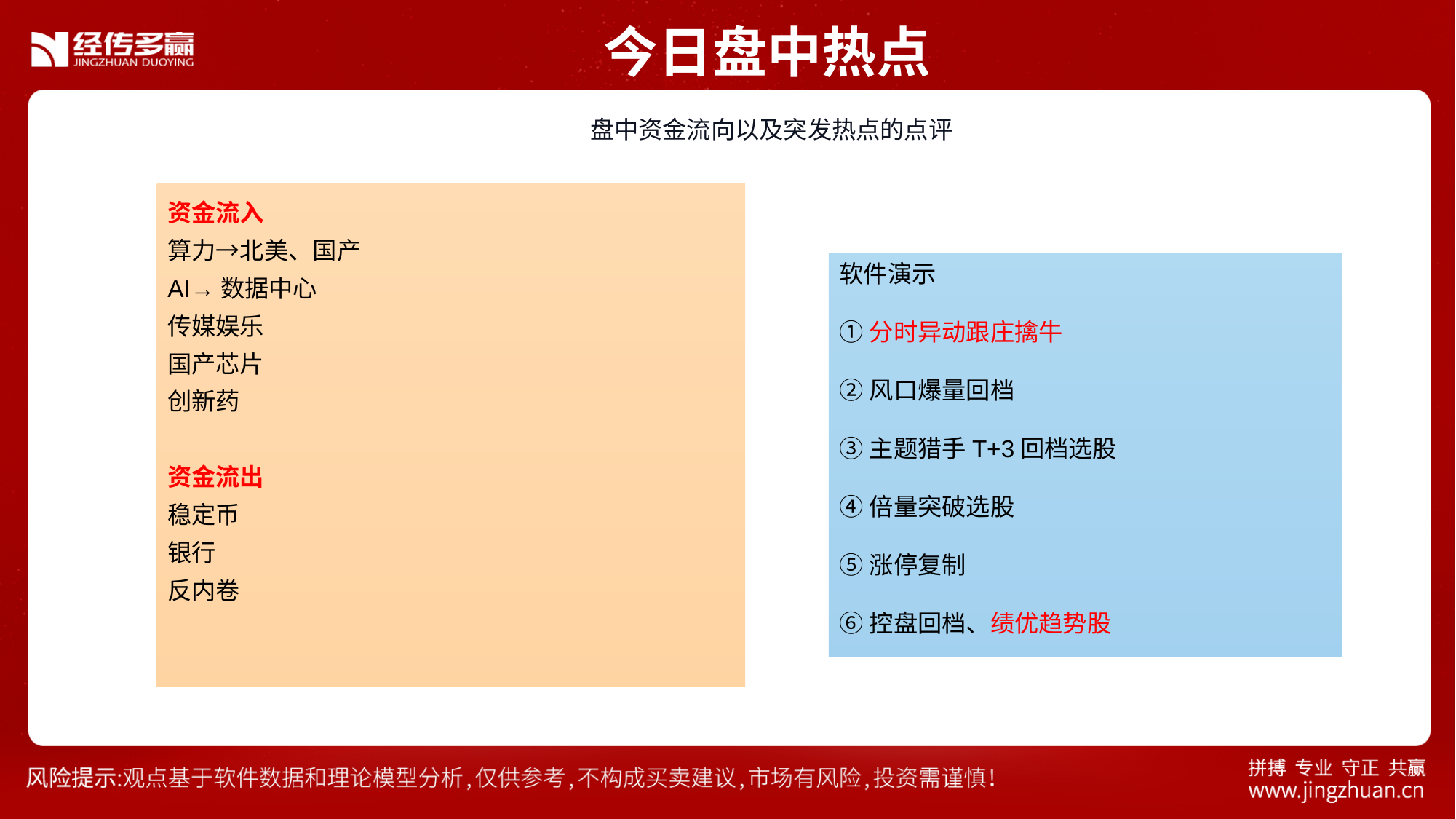

今日盘中热点
          盘中资金流向以及突发热点的点评

资金流入
算力→北美、国产
AI→数据中心
传媒娱乐
国产芯片
创新药

资金流出
稳定币
银行
反内卷
软件演示

①分时异动跟庄擒牛

②风口爆量回档

③主题猎手T+3回档选股

④倍量突破选股

⑤涨停复制

⑥控盘回档、绩优趋势股